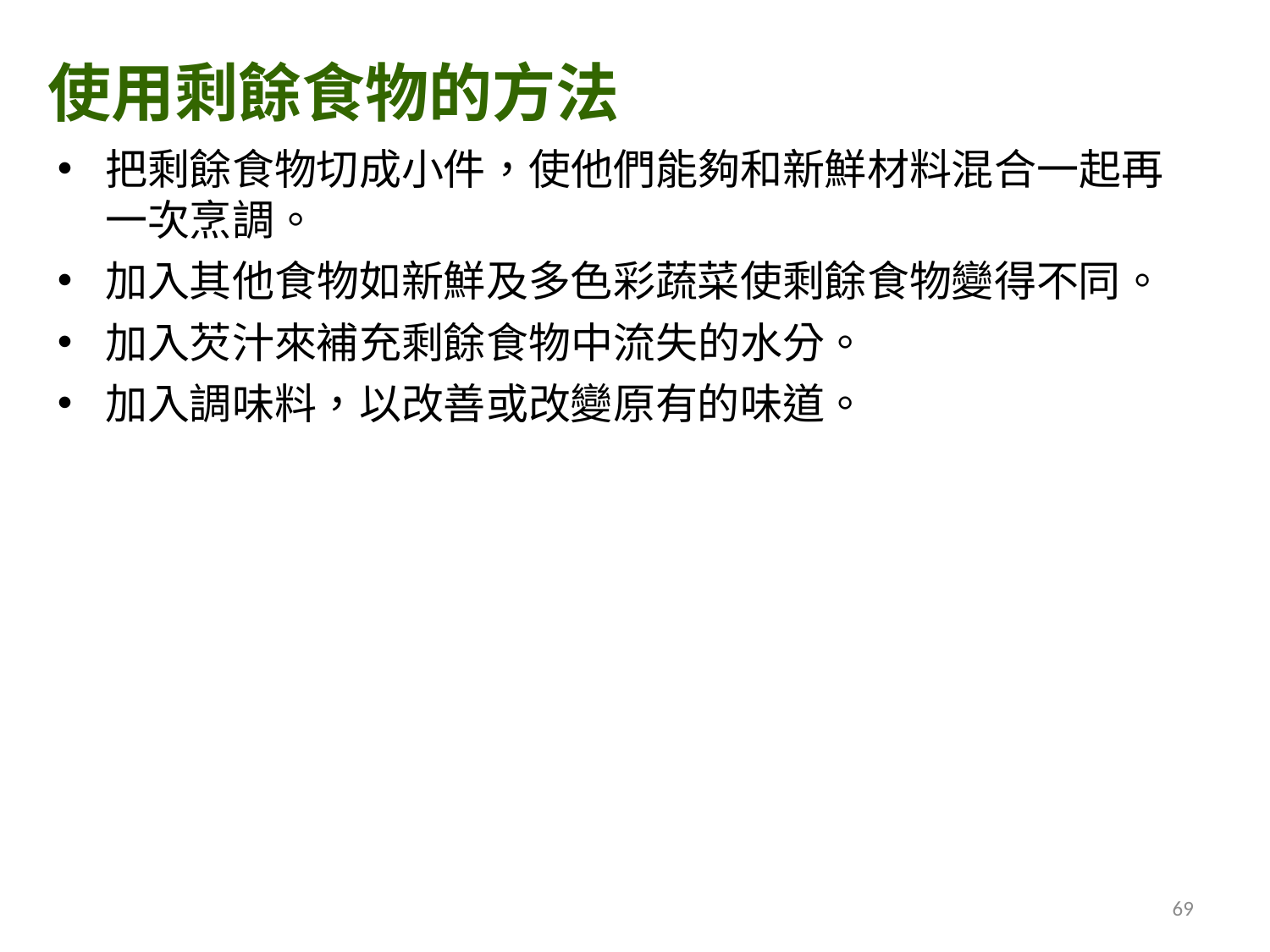

使用剩餘食物的方法
把剩餘食物切成小件，使他們能夠和新鮮材料混合一起再一次烹調。
加入其他食物如新鮮及多色彩蔬菜使剩餘食物變得不同。
加入芡汁來補充剩餘食物中流失的水分。
加入調味料，以改善或改變原有的味道。

69